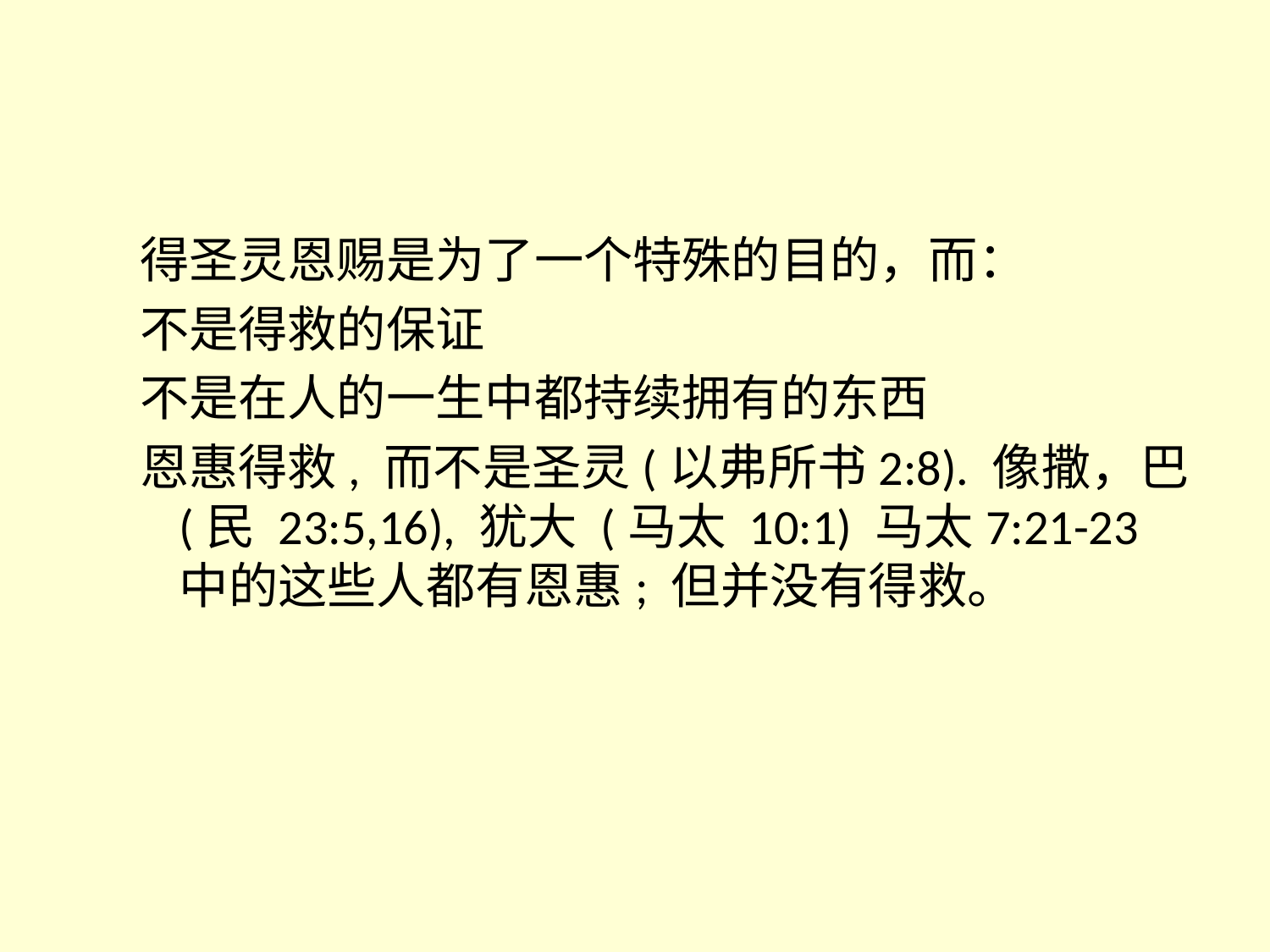

#
得圣灵恩赐是为了一个特殊的目的，而：
不是得救的保证
不是在人的一生中都持续拥有的东西
恩惠得救, 而不是圣灵(以弗所书2:8). 像撒，巴(民 23:5,16), 犹大 (马太 10:1) 马太7:21-23 中的这些人都有恩惠; 但并没有得救。